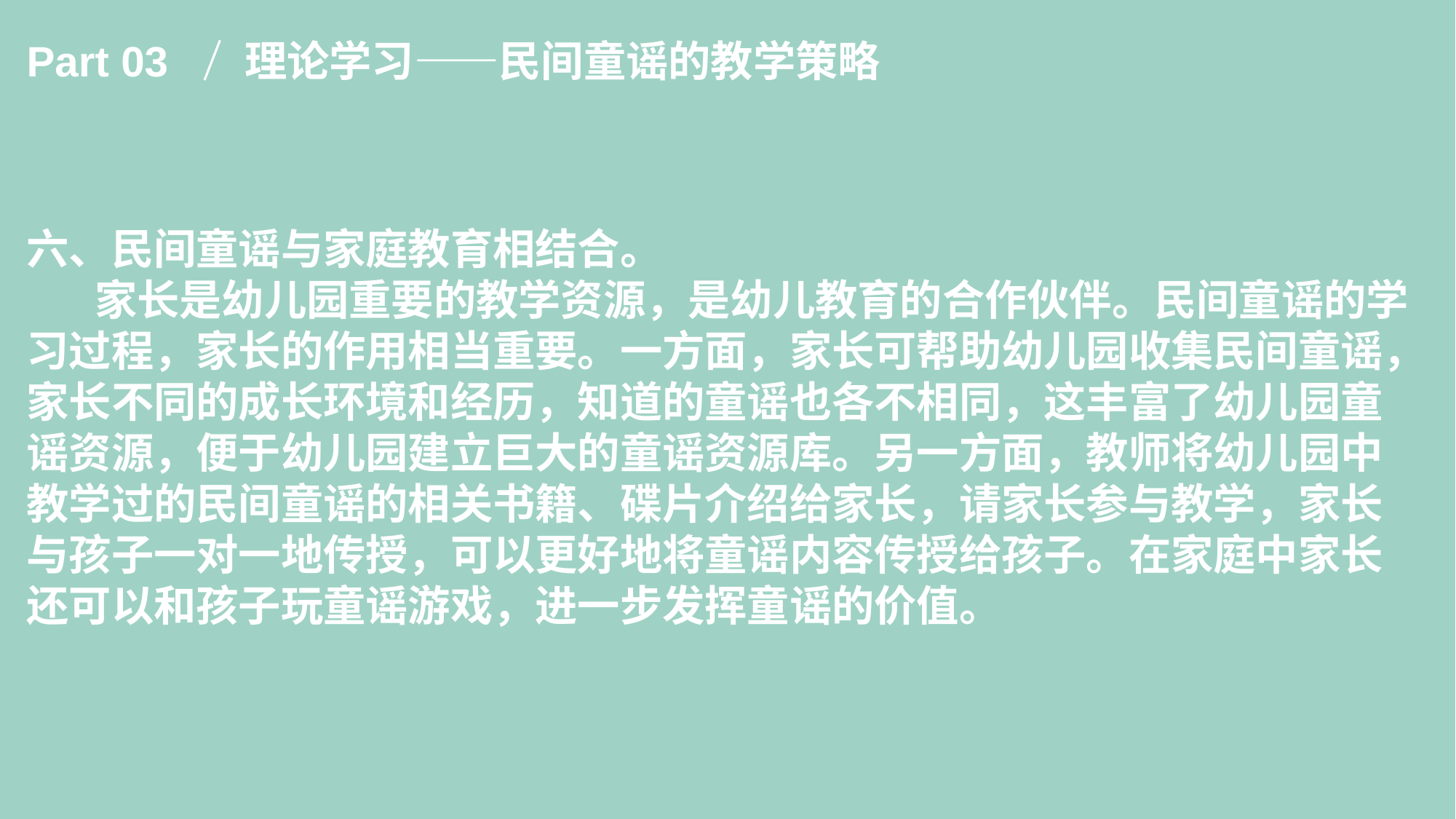

理论学习——民间童谣的教学策略
Part 03
六、民间童谣与家庭教育相结合。
      家长是幼儿园重要的教学资源，是幼儿教育的合作伙伴。民间童谣的学习过程，家长的作用相当重要。一方面，家长可帮助幼儿园收集民间童谣，家长不同的成长环境和经历，知道的童谣也各不相同，这丰富了幼儿园童谣资源，便于幼儿园建立巨大的童谣资源库。另一方面，教师将幼儿园中教学过的民间童谣的相关书籍、碟片介绍给家长，请家长参与教学，家长与孩子一对一地传授，可以更好地将童谣内容传授给孩子。在家庭中家长还可以和孩子玩童谣游戏，进一步发挥童谣的价值。